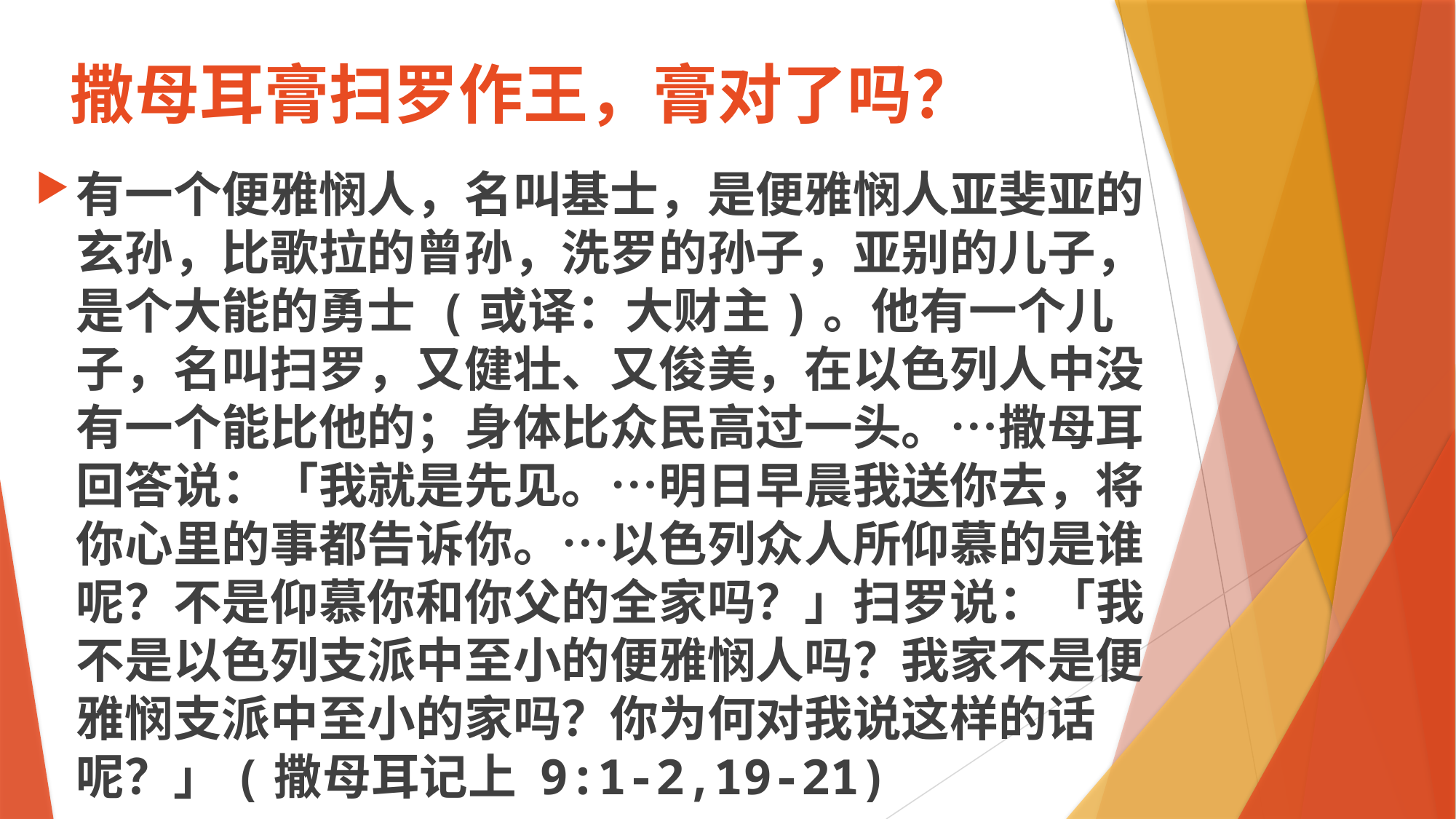

# 撒母耳膏扫罗作王，膏对了吗？
有一个便雅悯人，名叫基士，是便雅悯人亚斐亚的玄孙，比歌拉的曾孙，洗罗的孙子，亚别的儿子，是个大能的勇士 (或译：大财主)。他有一个儿子，名叫扫罗，又健壮、又俊美，在以色列人中没有一个能比他的；身体比众民高过一头。…撒母耳回答说：「我就是先见。…明日早晨我送你去，将你心里的事都告诉你。…以色列众人所仰慕的是谁呢？不是仰慕你和你父的全家吗？」扫罗说：「我不是以色列支派中至小的便雅悯人吗？我家不是便雅悯支派中至小的家吗？你为何对我说这样的话呢？」(撒母耳记上 9:1-2,19-21)